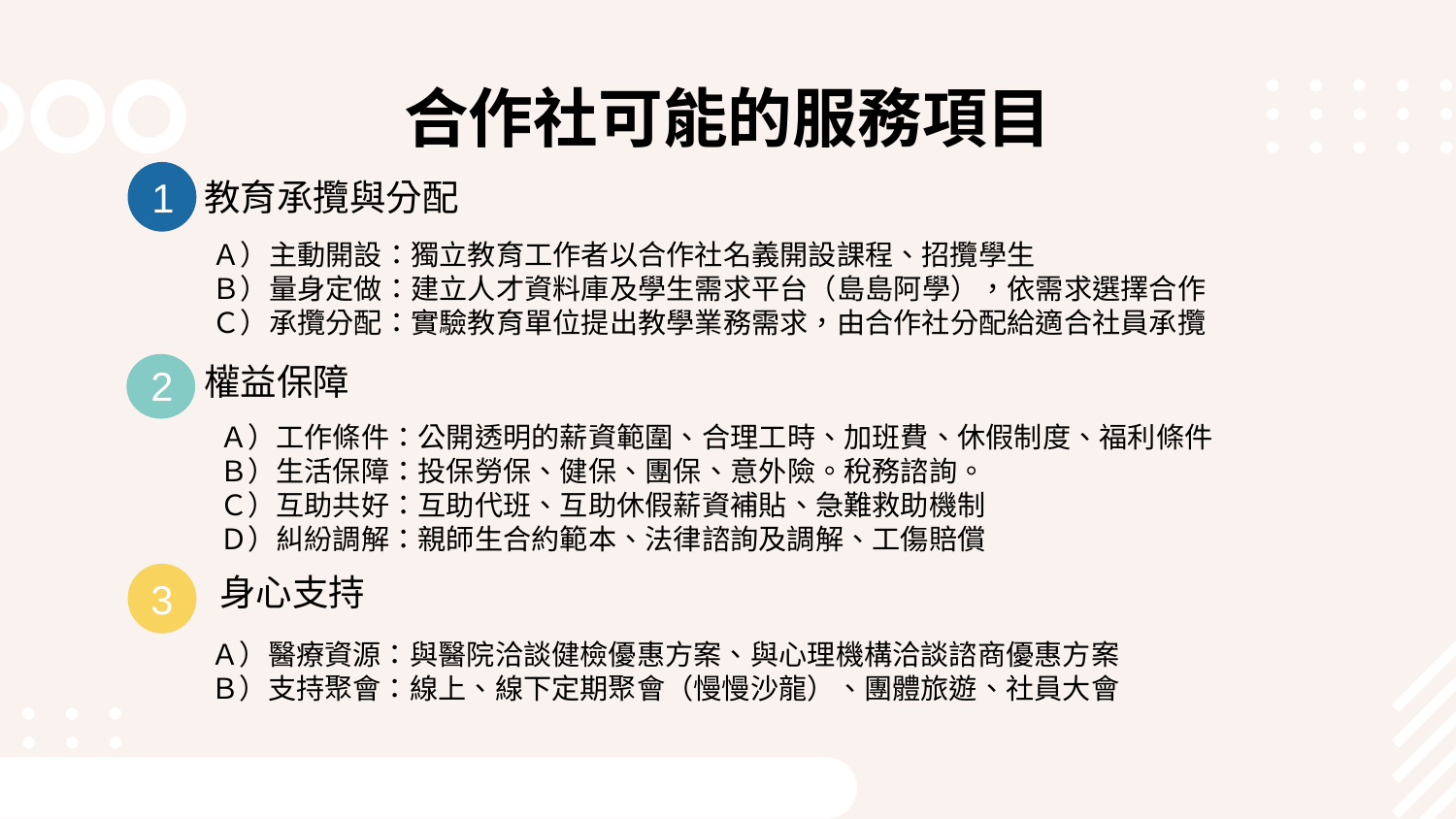

# 合作社可能的服務項目
教育承攬與分配

1
Ａ）主動開設：獨立教育工作者以合作社名義開設課程、招攬學生
Ｂ）量身定做：建立人才資料庫及學生需求平台（島島阿學），依需求選擇合作
Ｃ）承攬分配：實驗教育單位提出教學業務需求，由合作社分配給適合社員承攬

權益保障

2
Ａ）工作條件：公開透明的薪資範圍、合理工時、加班費、休假制度、福利條件
Ｂ）生活保障：投保勞保、健保、團保、意外險。稅務諮詢。
Ｃ）互助共好：互助代班、互助休假薪資補貼、急難救助機制
Ｄ）糾紛調解：親師生合約範本、法律諮詢及調解、工傷賠償

身心支持
3

Ａ）醫療資源：與醫院洽談健檢優惠方案、與心理機構洽談諮商優惠方案
Ｂ）支持聚會：線上、線下定期聚會（慢慢沙龍）、團體旅遊、社員大會